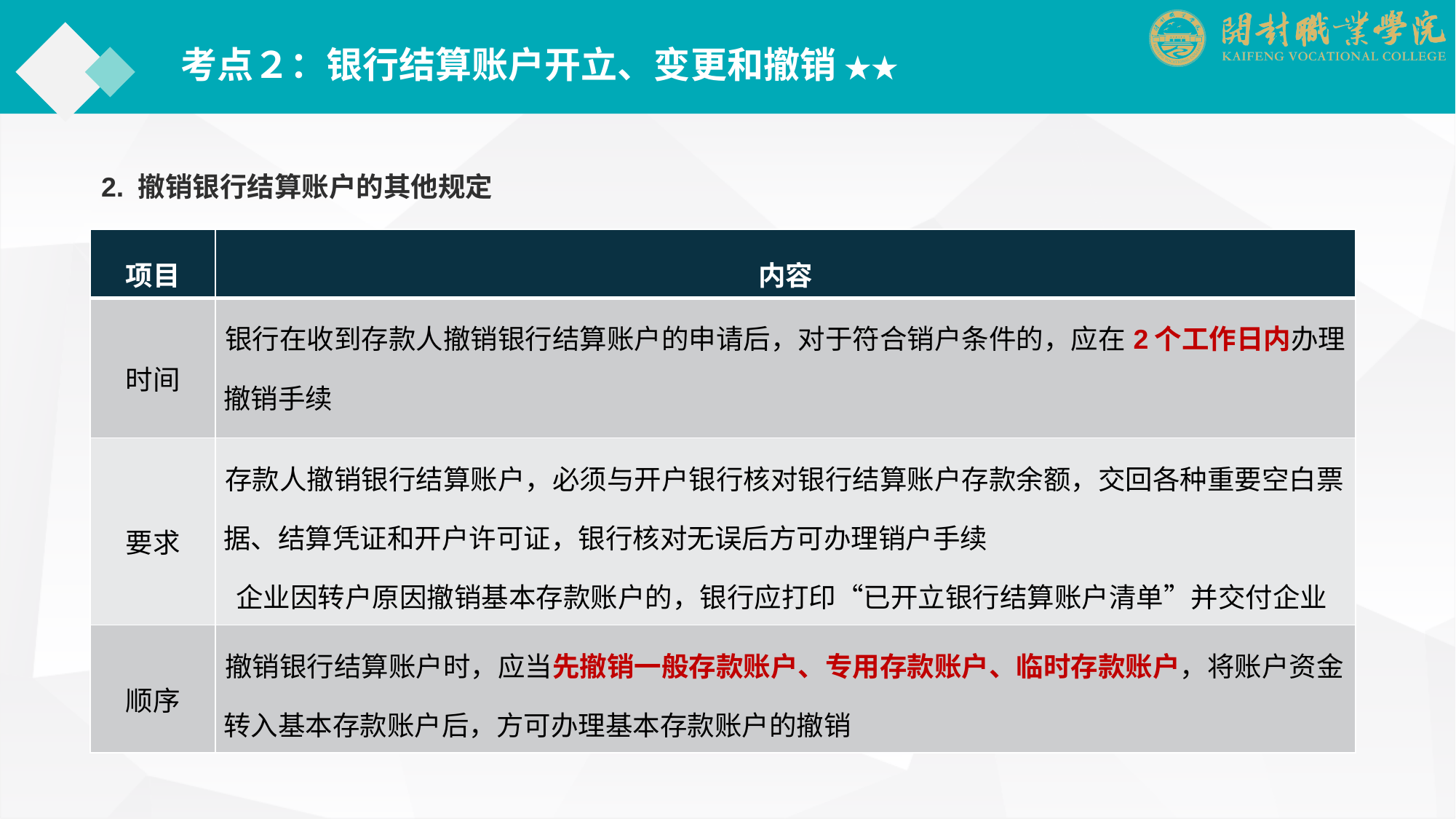

考点２：银行结算账户开立、变更和撤销 ★★
2. 撤销银行结算账户的其他规定
| 项目 | 内容 |
| --- | --- |
| 时间 | 银行在收到存款人撤销银行结算账户的申请后，对于符合销户条件的，应在2个工作日内办理撤销手续 |
| 要求 | 存款人撤销银行结算账户，必须与开户银行核对银行结算账户存款余额，交回各种重要空白票据、结算凭证和开户许可证，银行核对无误后方可办理销户手续 企业因转户原因撤销基本存款账户的，银行应打印“已开立银行结算账户清单”并交付企业 |
| 顺序 | 撤销银行结算账户时，应当先撤销一般存款账户、专用存款账户、临时存款账户，将账户资金转入基本存款账户后，方可办理基本存款账户的撤销 |